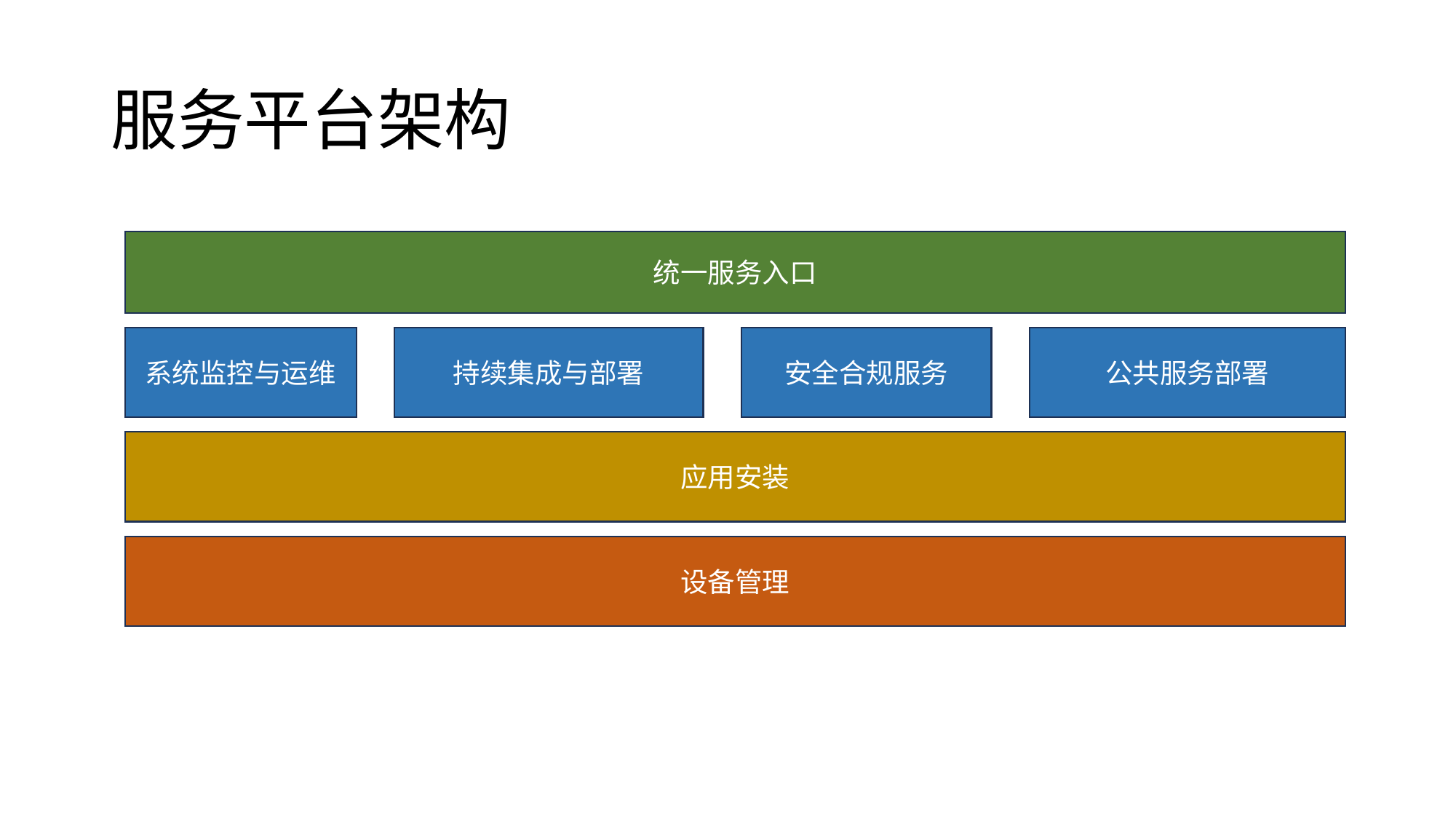

# 服务平台架构
统一服务入口
系统监控与运维
持续集成与部署
安全合规服务
公共服务部署
应用安装
设备管理